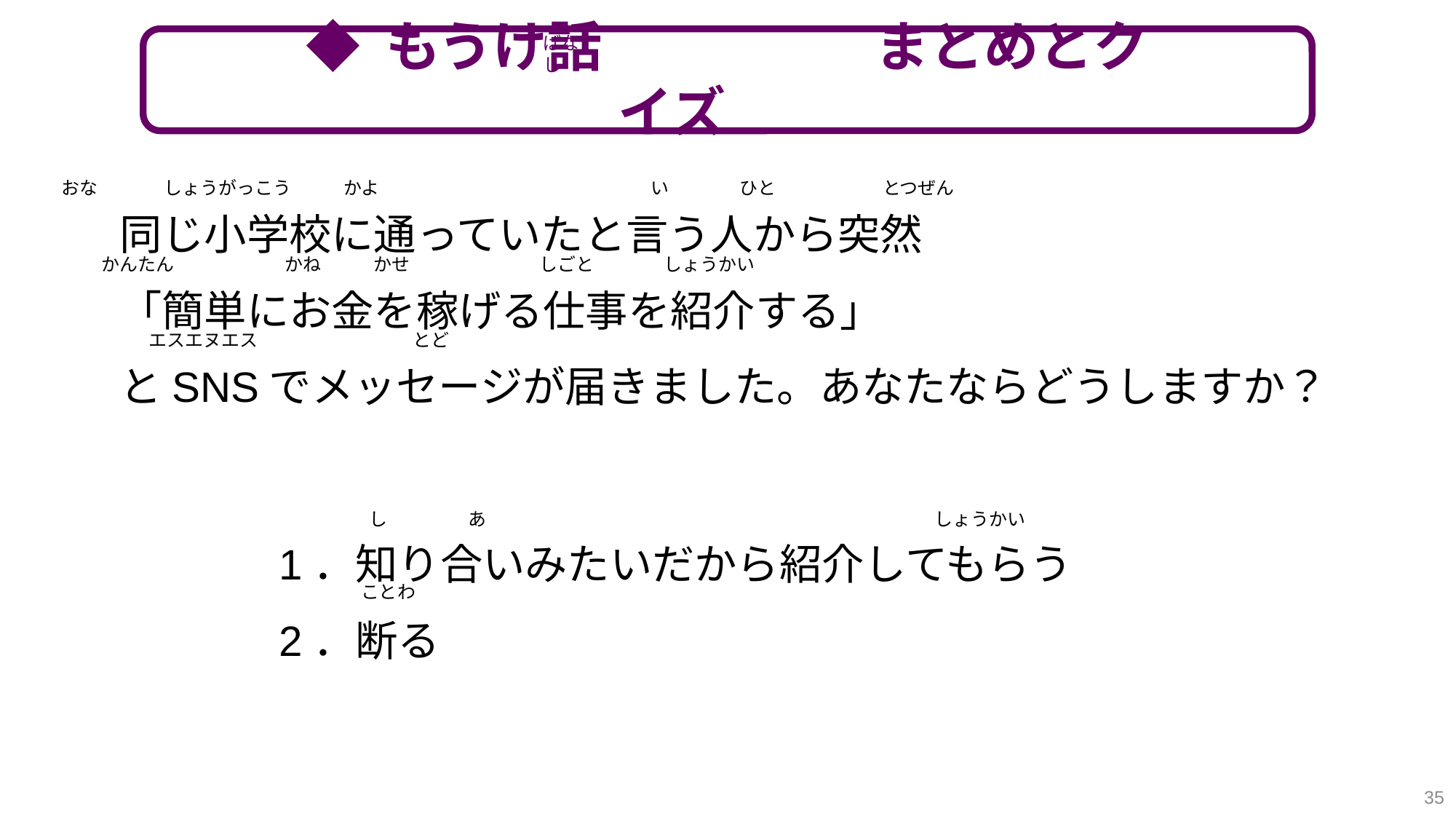

ばなし

◆ もうけ話　　　　　まとめとクイズ
おな  　　　 しょうがっこう    　　かよ　　　　　　　　　　　　         　い　    　　ひと　　    　　　とつぜん

　　 かんたん　    　　　　 かね　   　 かせ　　　　　　     しごと　　　    しょうかい

同じ小学校に通っていたと言う人から突然
「簡単にお金を稼げる仕事を紹介する」
とSNSでメッセージが届きました。あなたならどうしますか？
　エスエヌエス　　                        　 とど
1．知り合いみたいだから紹介してもらう
2．断る
 し　　　　  あ　　　　　　　　　　　　　　　　　　　　　　　　   しょうかい

ことわ
35